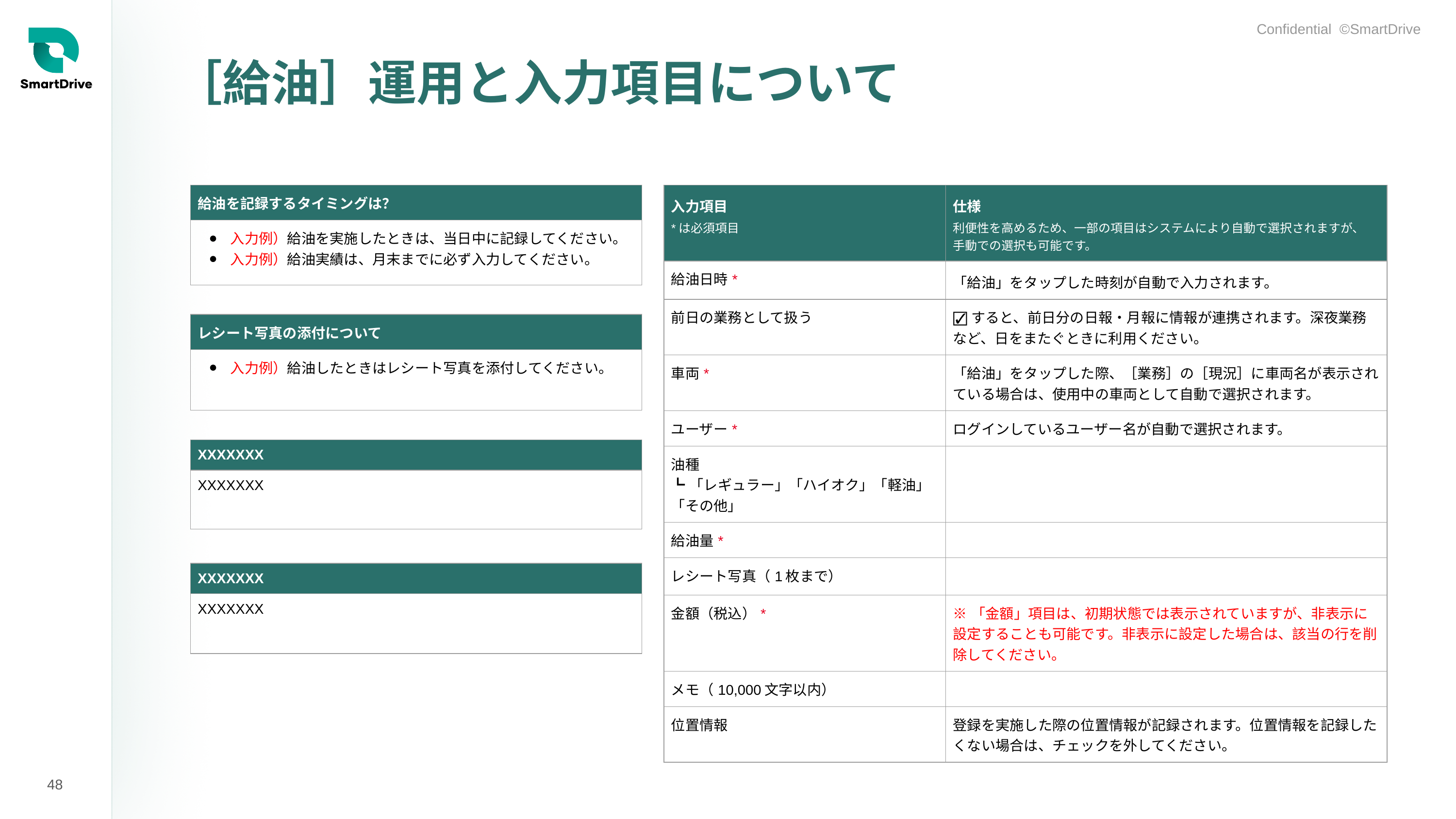

| 初期設定で スタート | おすすめ設定で クイックスタート |
| --- | --- |
| ◯ | ◯ |
# ［給油］運用と入力項目について
［給油］運用と入力項目について
| このページについて |
| --- |
| 入力例）／赤文字 など内容の編集は、貴社の運用に合わせてご対応ください。 ［給油］の『金額（税込）』項目は、表示有無のカスタマイズが可能です。詳細は「給油のデータ登録方法を設定する」を参照ください。 |
| 入力項目 \*は必須項目 | 仕様 利便性を高めるため、一部の項目はシステムにより自動で選択されますが、 手動での選択も可能です。 |
| --- | --- |
| 給油日時\* | 「給油」をタップした時刻が自動で入力されます。 |
| 前日の業務として扱う | ☑すると、前日分の日報・月報に情報が連携されます。深夜業務など、日をまたぐときに利用ください。 |
| 車両\* | 「給油」をタップした際、［業務］の［現況］に車両名が表示されている場合は、使用中の車両として自動で選択されます。 |
| ユーザー\* | ログインしているユーザー名が自動で選択されます。 |
| 油種 ┗「レギュラー」「ハイオク」「軽油」「その他」 |  |
| 給油量\* |  |
| レシート写真（1枚まで） |  |
| 金額（税込）\* | ※「金額」項目は、初期状態では表示されていますが、非表示に設定することも可能です。非表示に設定した場合は、該当の行を削除してください。 |
| メモ（10,000文字以内） |  |
| 位置情報 | 登録を実施した際の位置情報が記録されます。位置情報を記録したくない場合は、チェックを外してください。 |
| 給油を記録するタイミングは？ |
| --- |
| 入力例）給油を実施したときは、当日中に記録してください。 入力例）給油実績は、月末までに必ず入力してください。 |
| レシート写真の添付について |
| --- |
| 入力例）給油したときはレシート写真を添付してください。 |
| XXXXXXX |
| --- |
| XXXXXXX |
| XXXXXXX |
| --- |
| XXXXXXX |
48